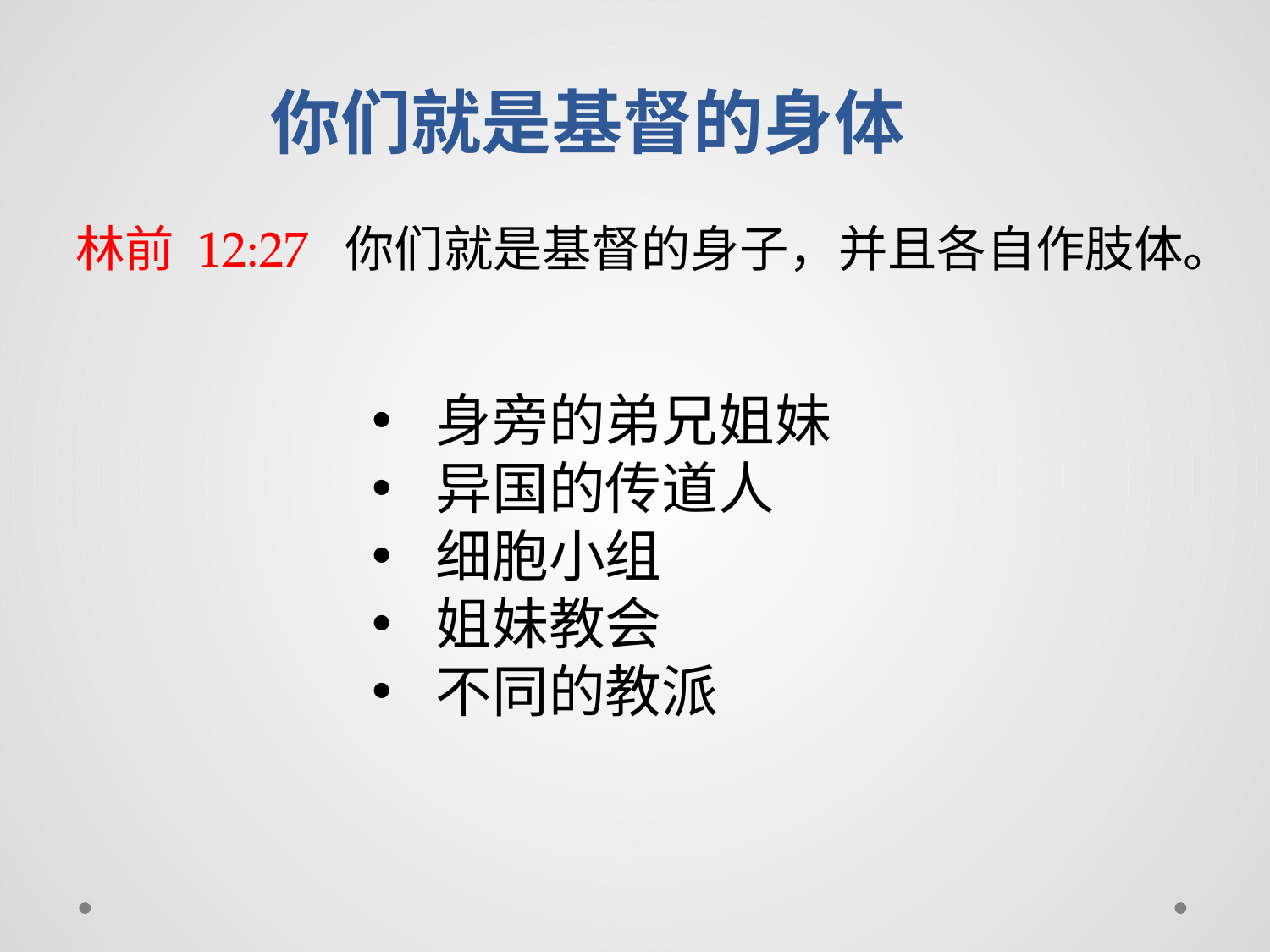

# 你们就是基督的身体
林前 12:27  你们就是基督的身子，并且各自作肢体。
身旁的弟兄姐妹
异国的传道人
细胞小组
姐妹教会
不同的教派